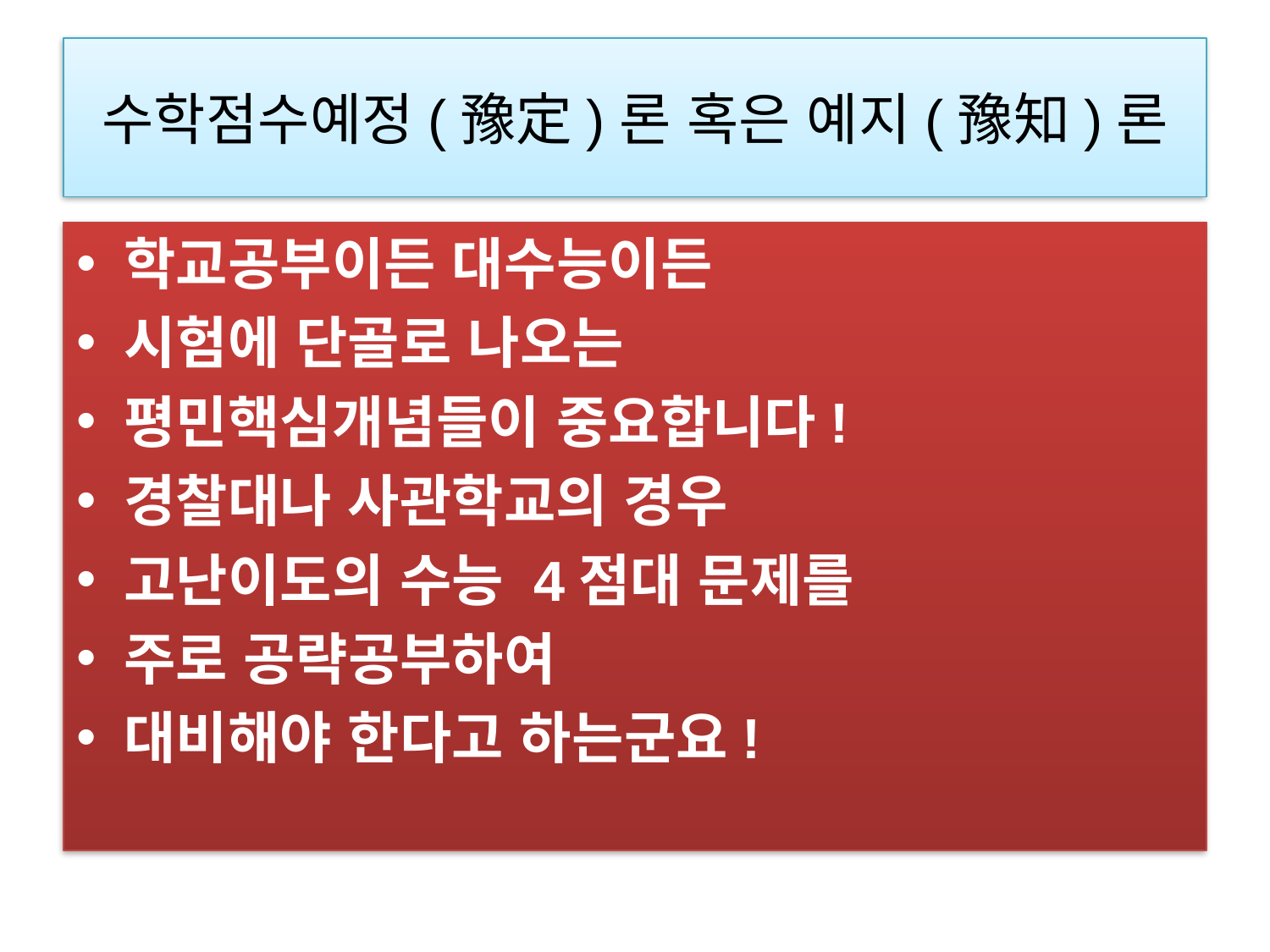

# 수학점수예정(豫定)론 혹은 예지(豫知)론
학교공부이든 대수능이든
시험에 단골로 나오는
평민핵심개념들이 중요합니다!
경찰대나 사관학교의 경우
고난이도의 수능 4점대 문제를
주로 공략공부하여
대비해야 한다고 하는군요!